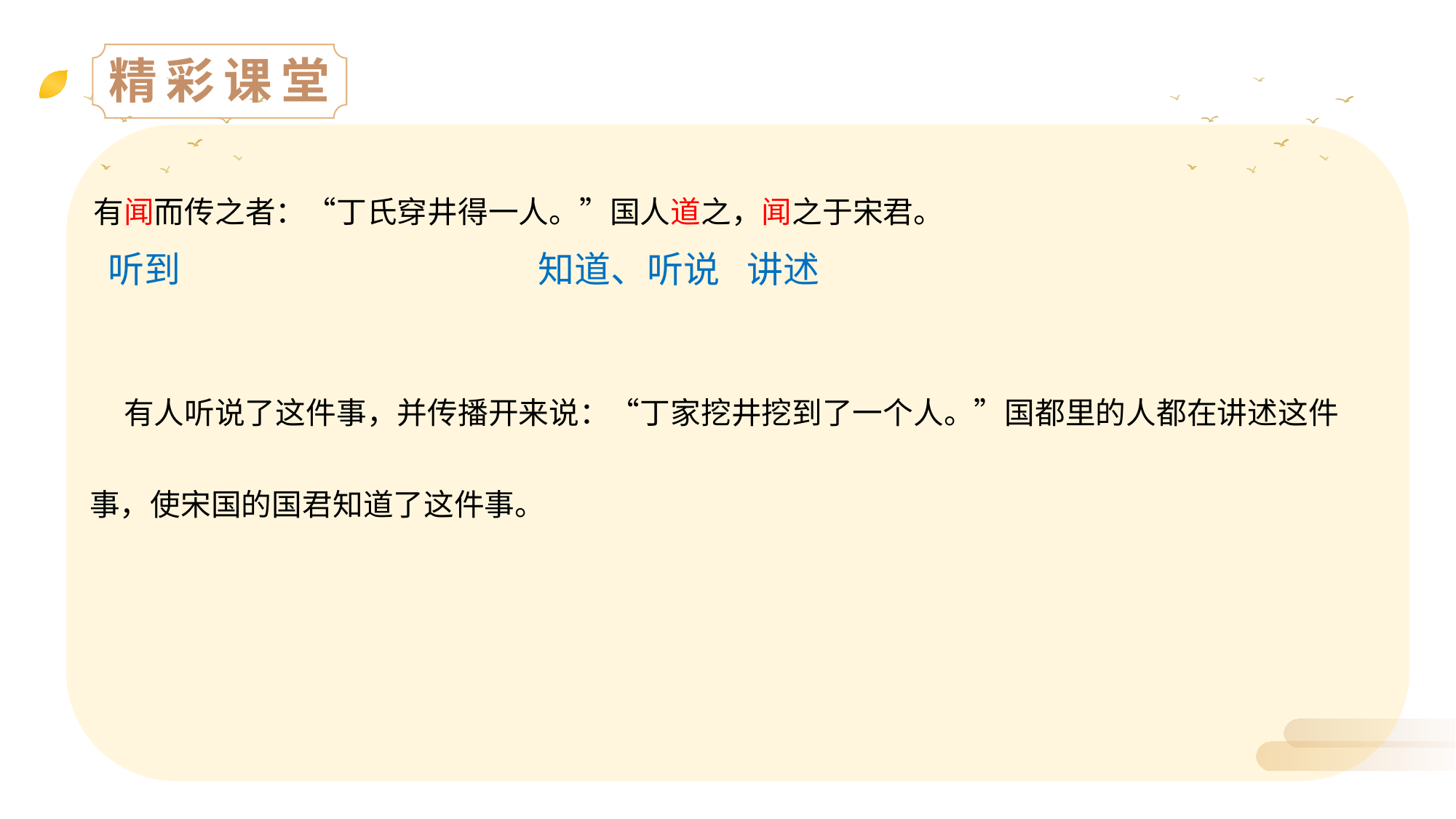

精彩课堂
    有闻而传之者：“丁氏穿井得一人。”国人道之，闻之于宋君。
听到
知道、听说
讲述
    有人听说了这件事，并传播开来说：“丁家挖井挖到了一个人。”国都里的人都在讲述这件事，使宋国的国君知道了这件事。